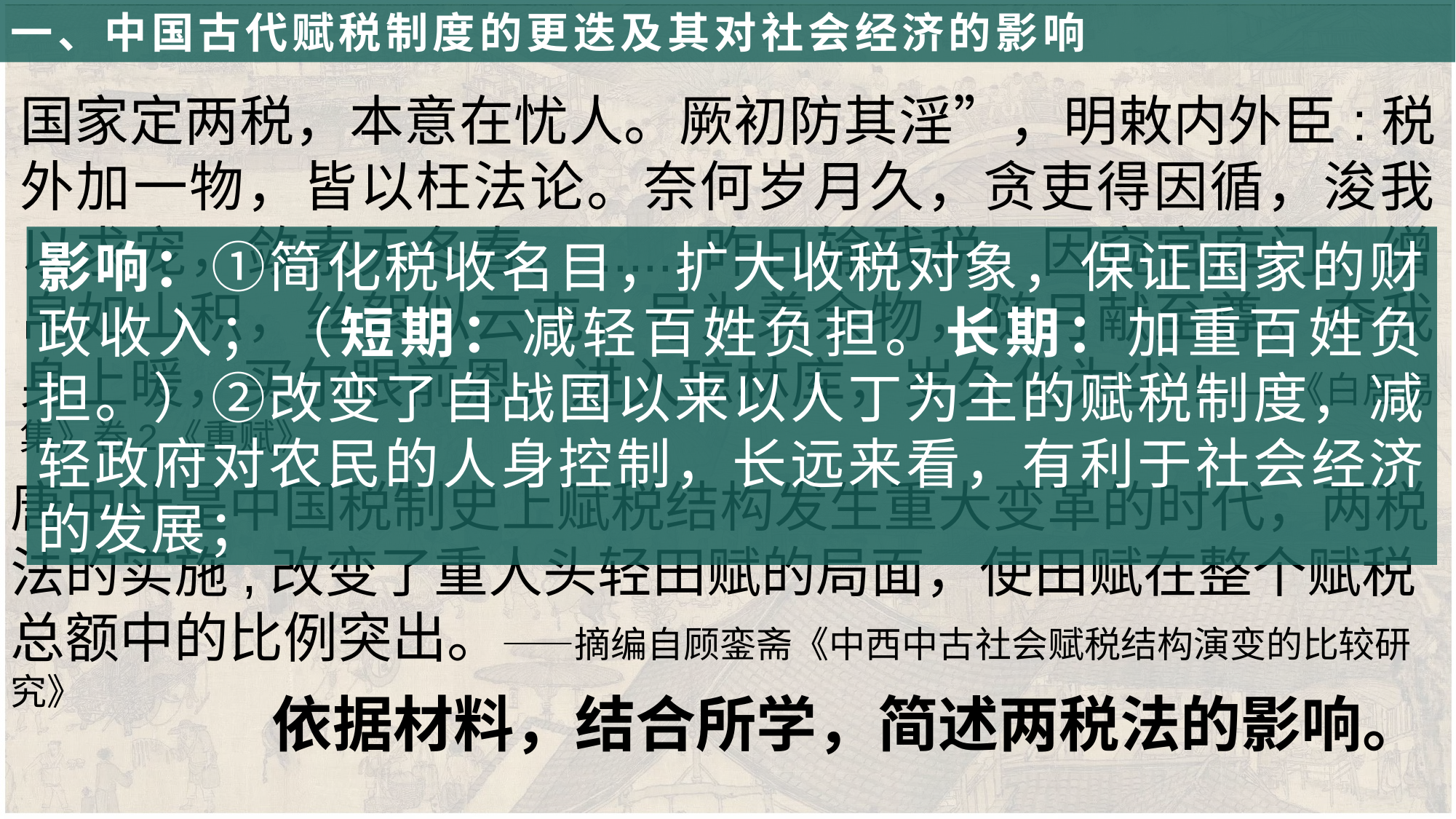

# 一、中国古代赋税制度的更迭及其对社会经济的影响
国家定两税，本意在忧人。厥初防其淫”，明敕内外臣:税外加一物，皆以枉法论。奈何岁月久，贪吏得因循，浚我以求宠，敛索无冬春。......昨日输残税，因窥官库门。缯帛如山积，丝絮似云屯，号为羡余物，随月献至尊。夺我身上暖，买尔眼前恩，进入琼林库，岁久化为尘!——《白居易集》卷2《重赋》
影响：①简化税收名目，扩大收税对象，保证国家的财政收入；（短期：减轻百姓负担。长期：加重百姓负担。）②改变了自战国以来以人丁为主的赋税制度，减轻政府对农民的人身控制，长远来看，有利于社会经济的发展；
唐中叶是中国税制史上赋税结构发生重大变革的时代，两税法的实施,改变了重人头轻田赋的局面，使田赋在整个赋税总额中的比例突出。——摘编自顾銮斋《中西中古社会赋税结构演变的比较研究》
依据材料，结合所学，简述两税法的影响。